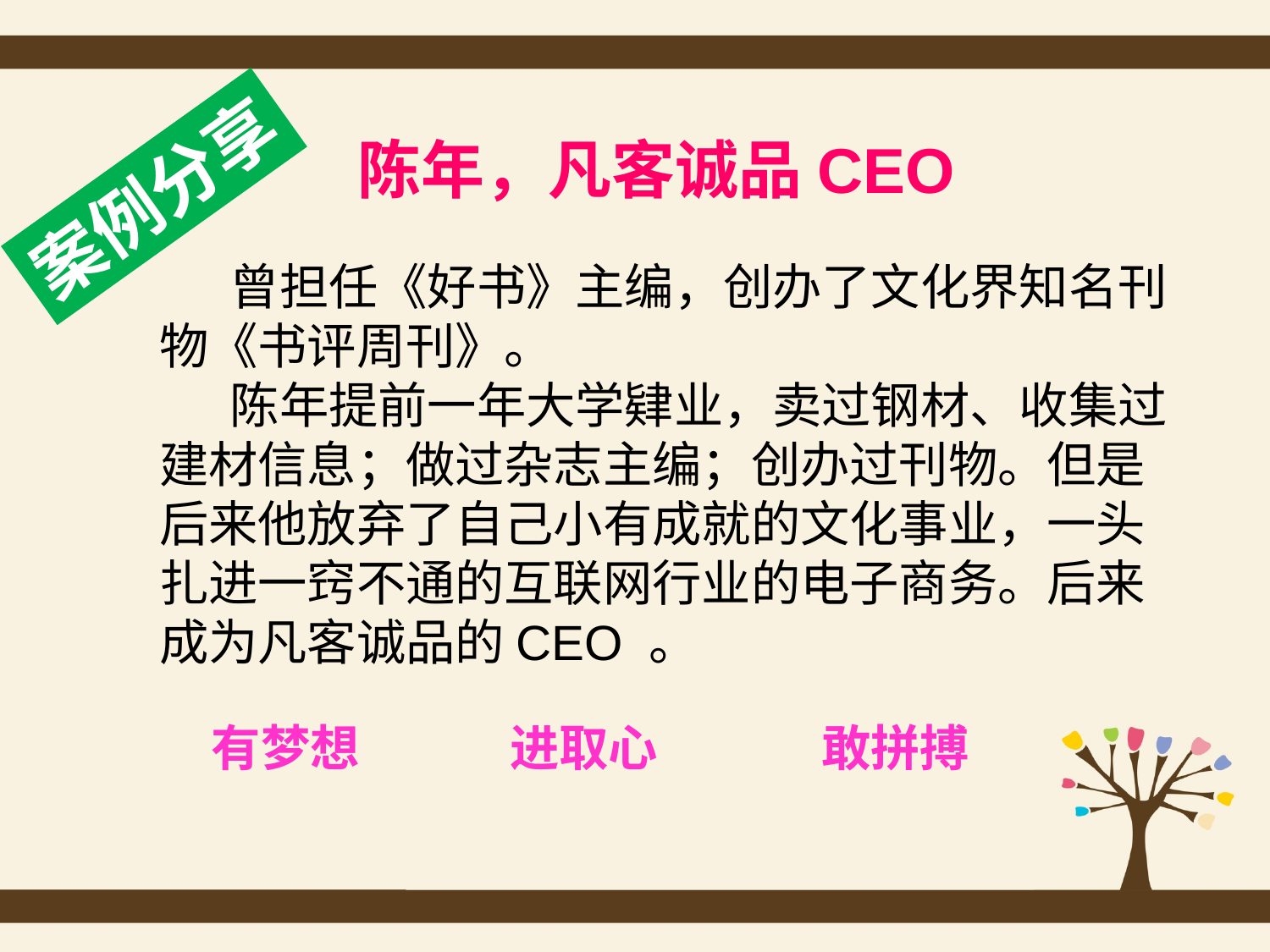

陈年，凡客诚品CEO
案例分享
  曾担任《好书》主编，创办了文化界知名刊物《书评周刊》。
  陈年提前一年大学肄业，卖过钢材、收集过建材信息；做过杂志主编；创办过刊物。但是后来他放弃了自己小有成就的文化事业，一头扎进一窍不通的互联网行业的电子商务。后来成为凡客诚品的CEO 。
有梦想
进取心
敢拼搏